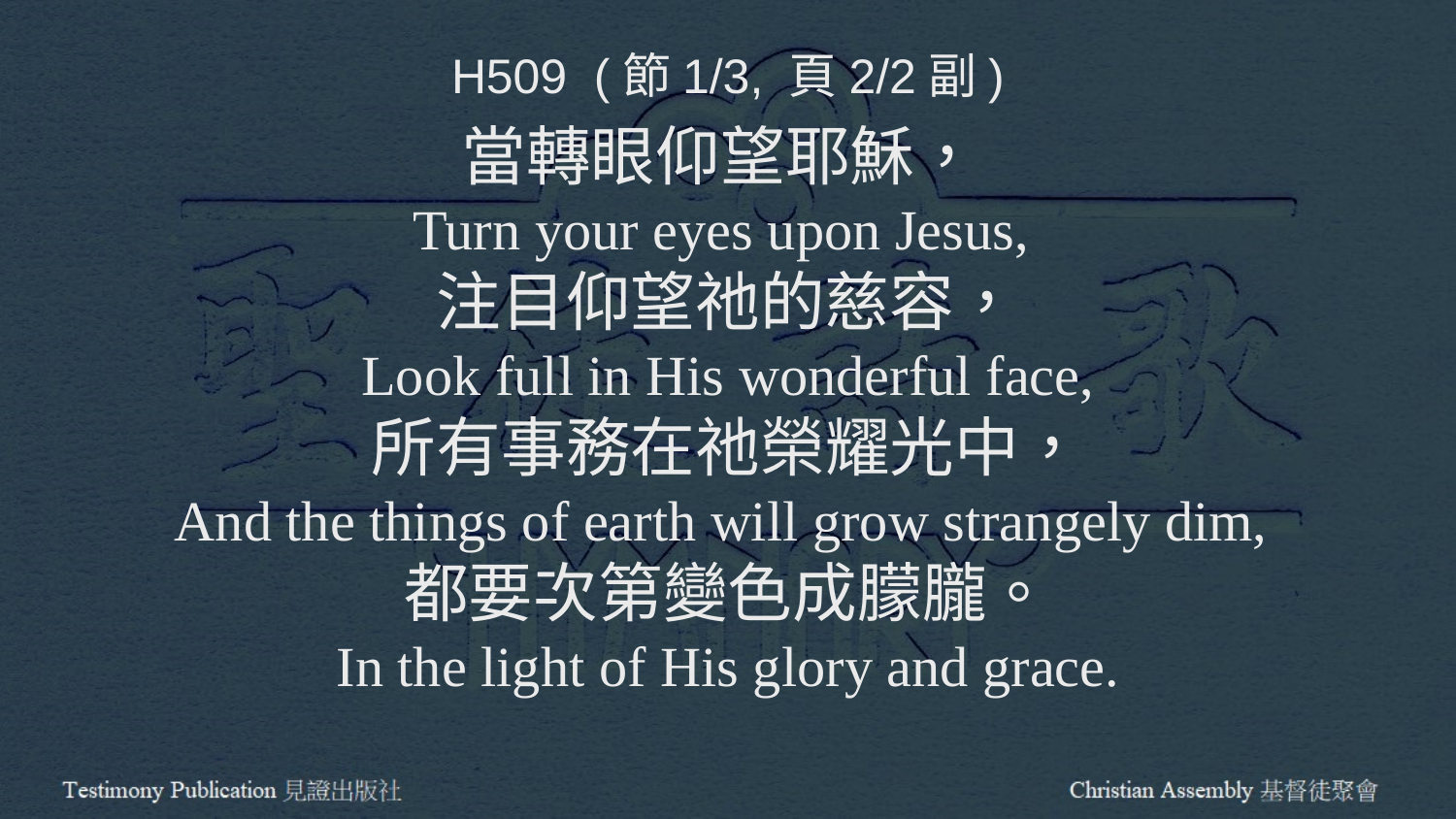

H509  (節1/3, 頁2/2副)
當轉眼仰望耶穌，
Turn your eyes upon Jesus,
注目仰望祂的慈容，
Look full in His wonderful face,
所有事務在祂榮耀光中，
And the things of earth will grow strangely dim,
都要次第變色成朦朧。
In the light of His glory and grace.